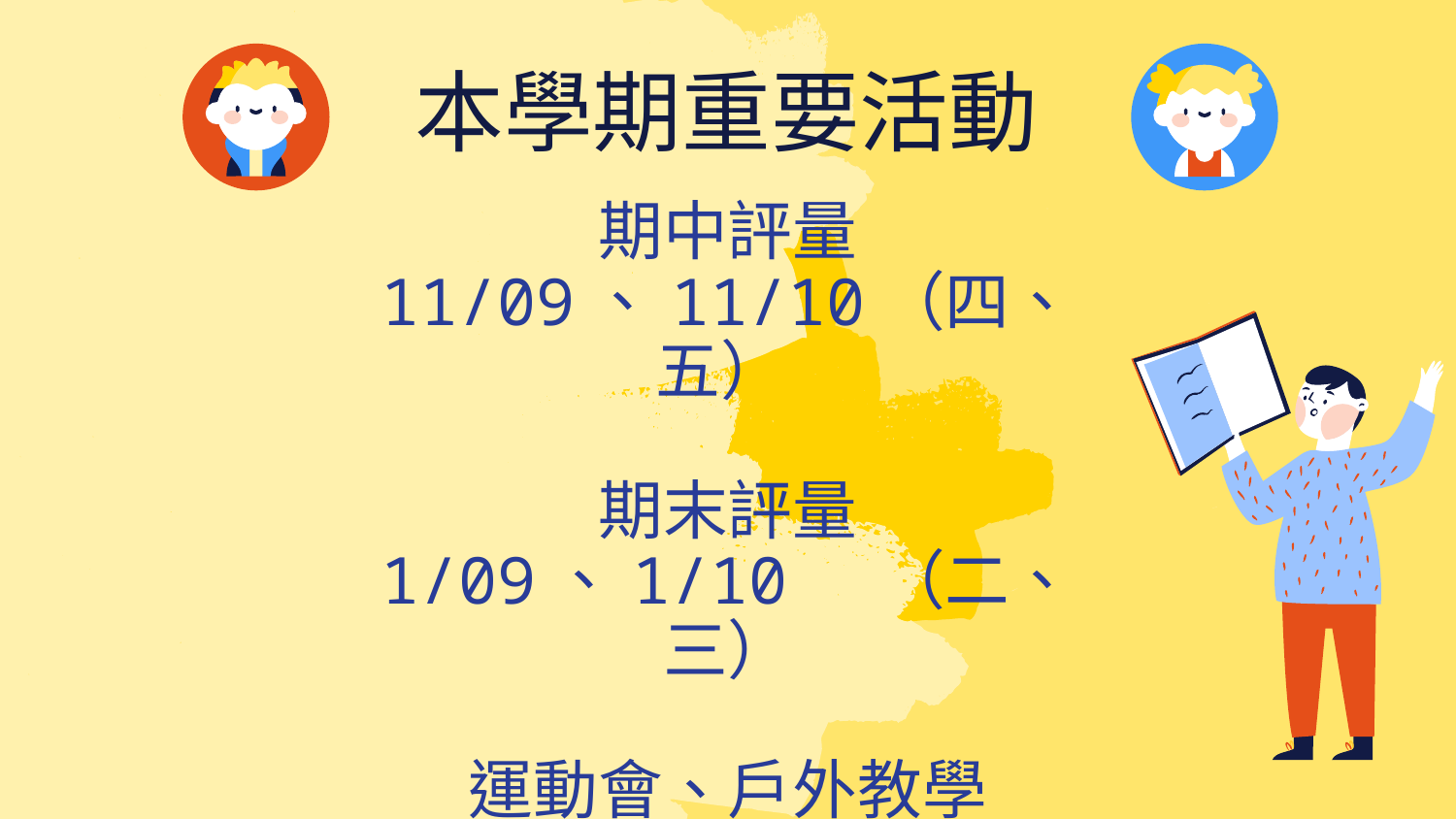

本學期重要活動

期中評量
11/09、11/10（四、五）

期末評量
1/09、1/10  （二、三）

運動會、戶外教學
屬下學期活動